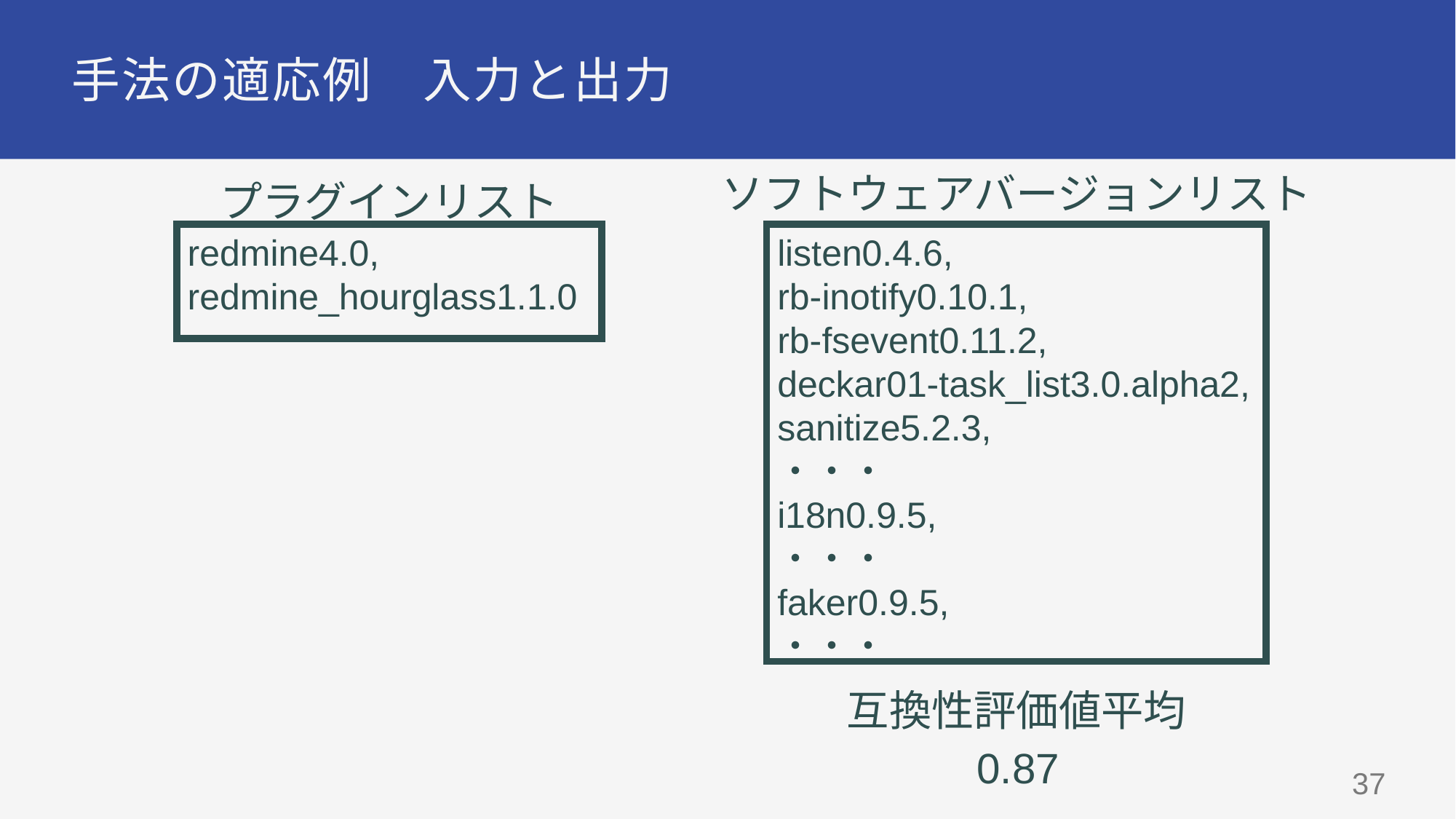

# 手法の適応例　入力と出力
ソフトウェアバージョンリスト
プラグインリスト
redmine4.0,
redmine_hourglass1.1.0
listen0.4.6,
rb-inotify0.10.1,
rb-fsevent0.11.2,
deckar01-task_list3.0.alpha2,
sanitize5.2.3,
・・・
i18n0.9.5,
・・・
faker0.9.5,
・・・
互換性評価値平均
0.87
37